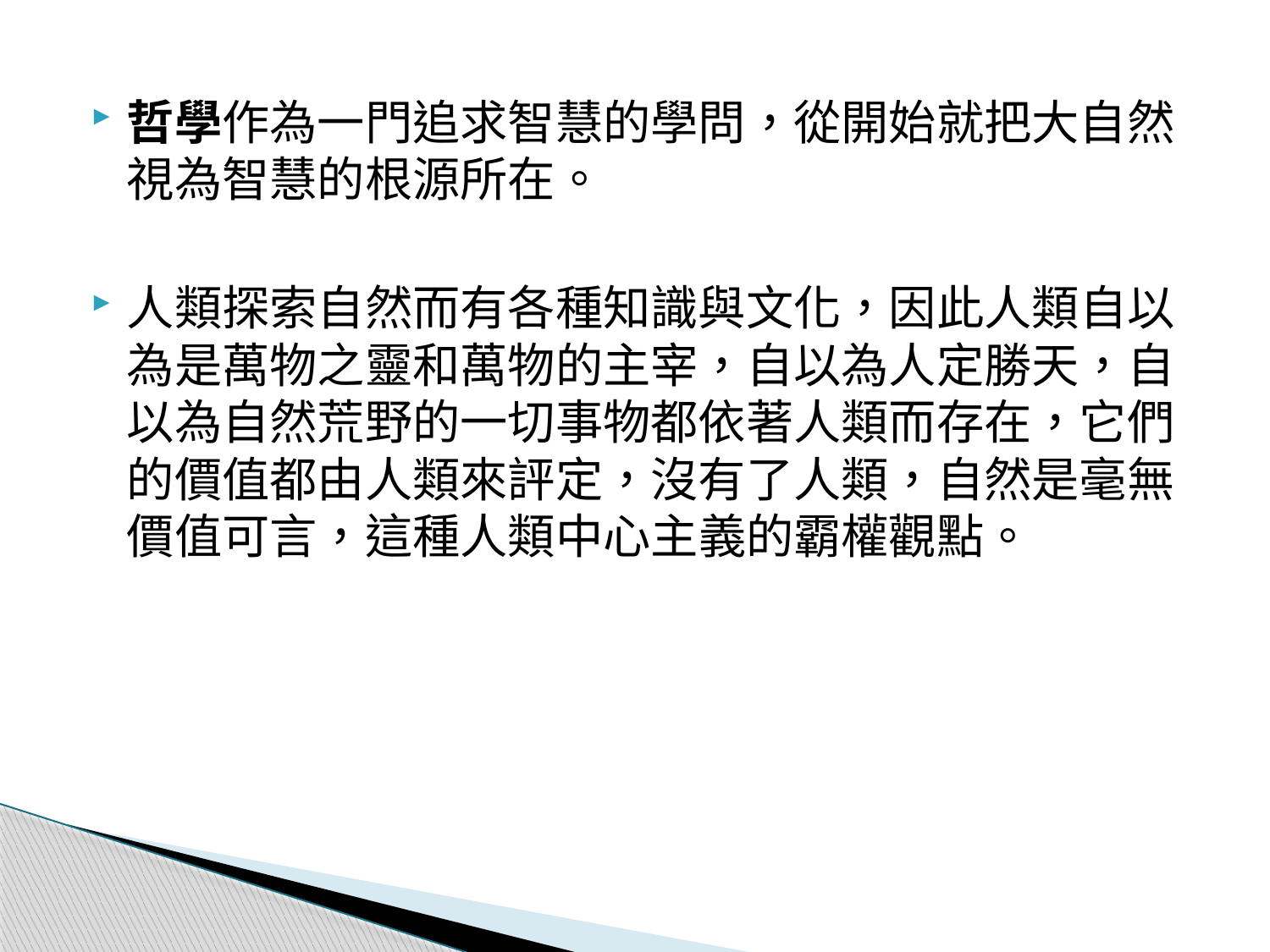

哲學作為一門追求智慧的學問，從開始就把大自然視為智慧的根源所在。

人類探索自然而有各種知識與文化，因此人類自以為是萬物之靈和萬物的主宰，自以為人定勝天，自以為自然荒野的一切事物都依著人類而存在，它們的價值都由人類來評定，沒有了人類，自然是毫無價值可言，這種人類中心主義的霸權觀點。